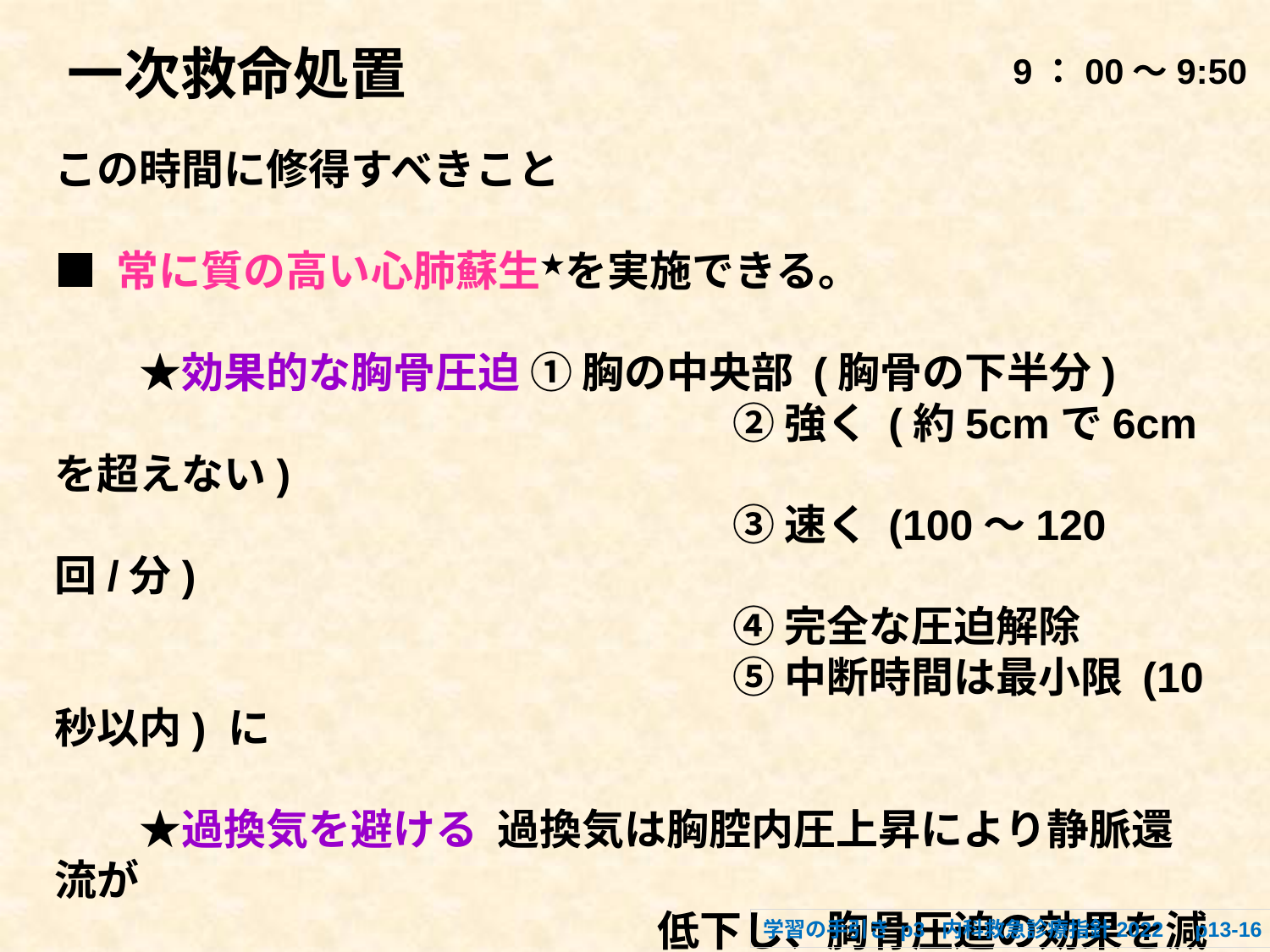

一次救命処置
9：00～9:50
この時間に修得すべきこと

■ 常に質の高い心肺蘇生★を実施できる。

　　★効果的な胸骨圧迫 ① 胸の中央部 (胸骨の下半分)
　　　　　　　　　　　　　　　　② 強く (約5cmで6cmを超えない)
　　　　　　　　　　　　　　　　③ 速く (100～120回/分)
　　　　　　　　　　　　　　　　④ 完全な圧迫解除
　　　　　　　　　　　　　　　　⑤ 中断時間は最小限 (10秒以内) に

　　★過換気を避ける  過換気は胸腔内圧上昇により静脈還流が
　　　　　　　　　　　　　　 低下し、胸骨圧迫の効果を減少させる。

■ AEDを適切に使用できる。
学習の手引き p3  内科救急診療指針2022　p13-16